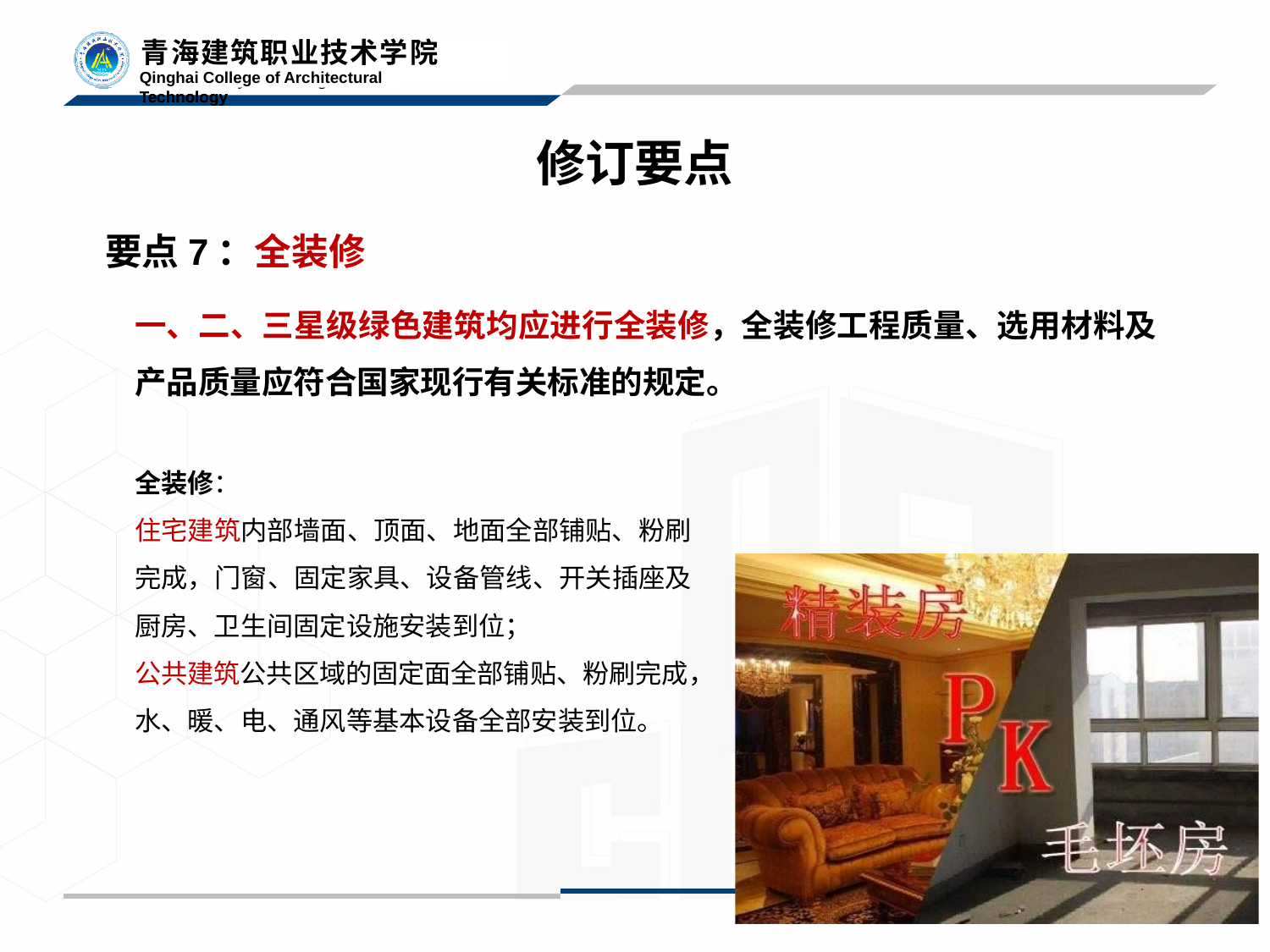

# 修订要点
要点7：全装修
一、二、三星级绿色建筑均应进行全装修，全装修工程质量、选用材料及 产品质量应符合国家现行有关标准的规定。

全装修：
住宅建筑内部墙面、顶面、地面全部铺贴、粉刷完成，门窗、固定家具、设备管线、开关插座及 厨房、卫生间固定设施安装到位；
公共建筑公共区域的固定面全部铺贴、粉刷完成，
水、暖、电、通风等基本设备全部安装到位。